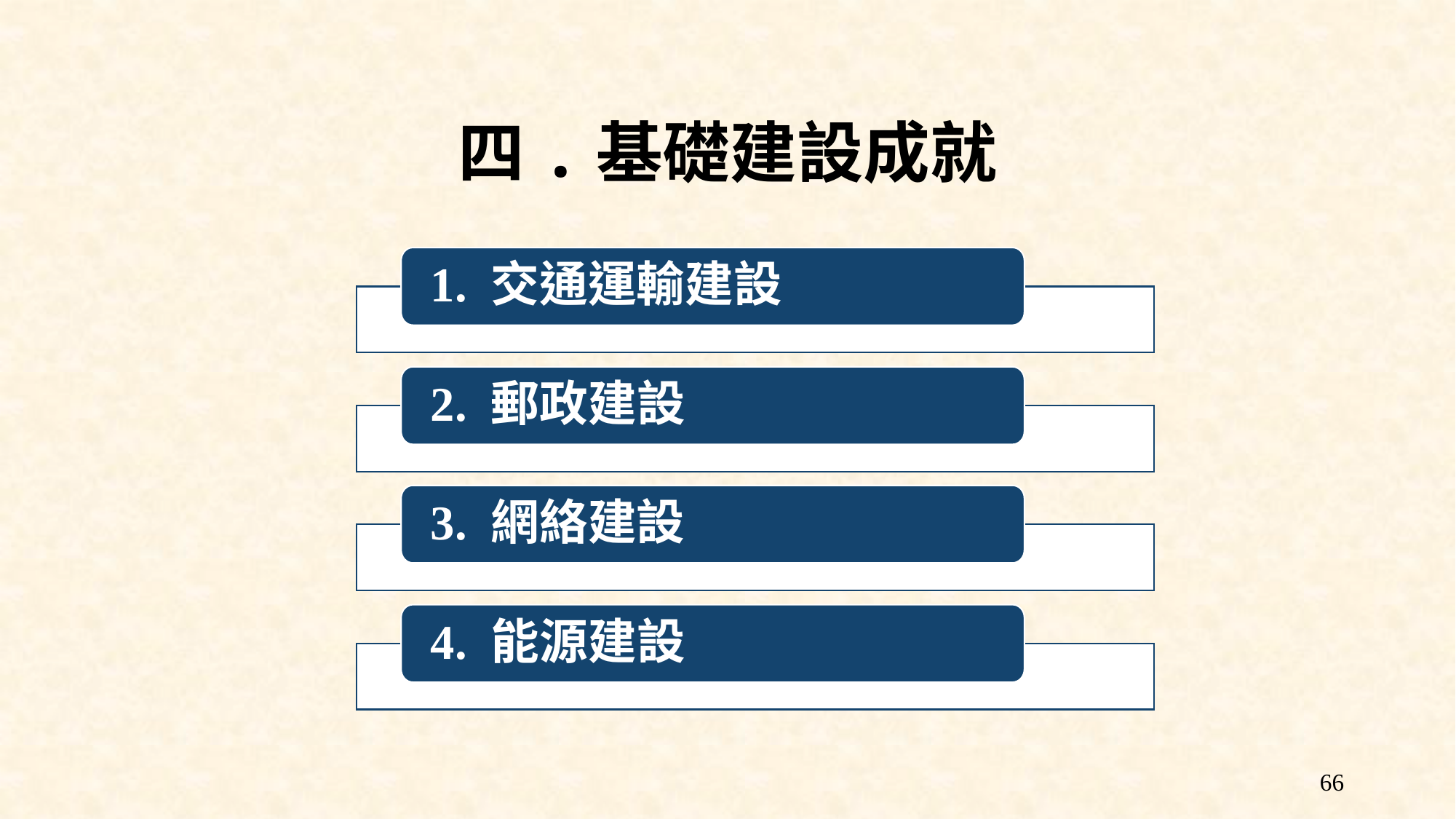

四.基礎建設成就
1. 交通運輸建設

2. 郵政建設

3. 網絡建設

4. 能源建設

66